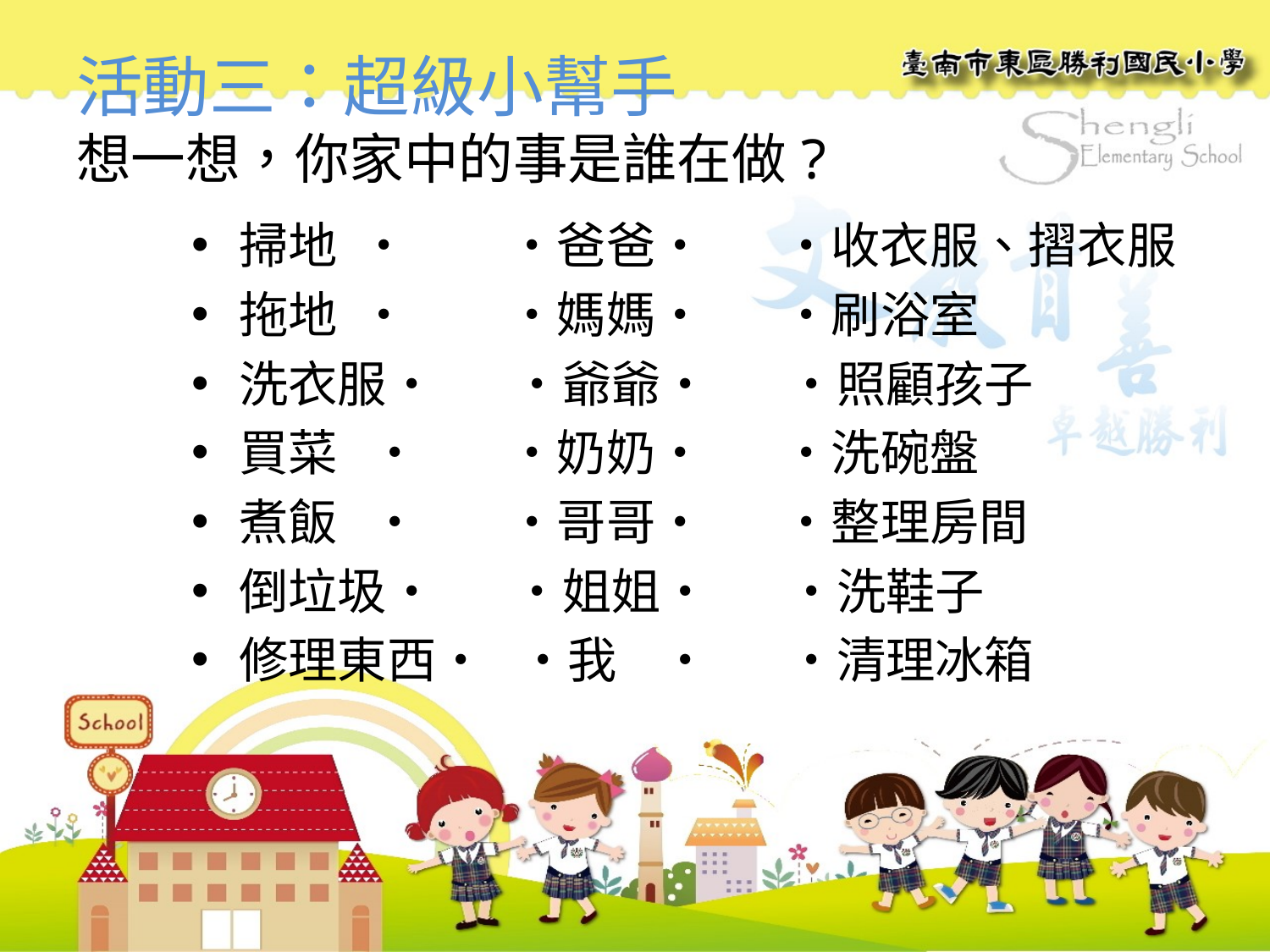

# 活動三：超級小幫手 想一想，你家中的事是誰在做?
掃地  ‧         ‧爸爸‧       ‧收衣服、摺衣服
拖地  ‧         ‧媽媽‧       ‧刷浴室
洗衣服‧       ‧爺爺‧       ‧照顧孩子
買菜   ‧        ‧奶奶‧       ‧洗碗盤
煮飯   ‧        ‧哥哥‧       ‧整理房間
倒垃圾‧       ‧姐姐‧       ‧洗鞋子
修理東西‧   ‧我    ‧       ‧清理冰箱